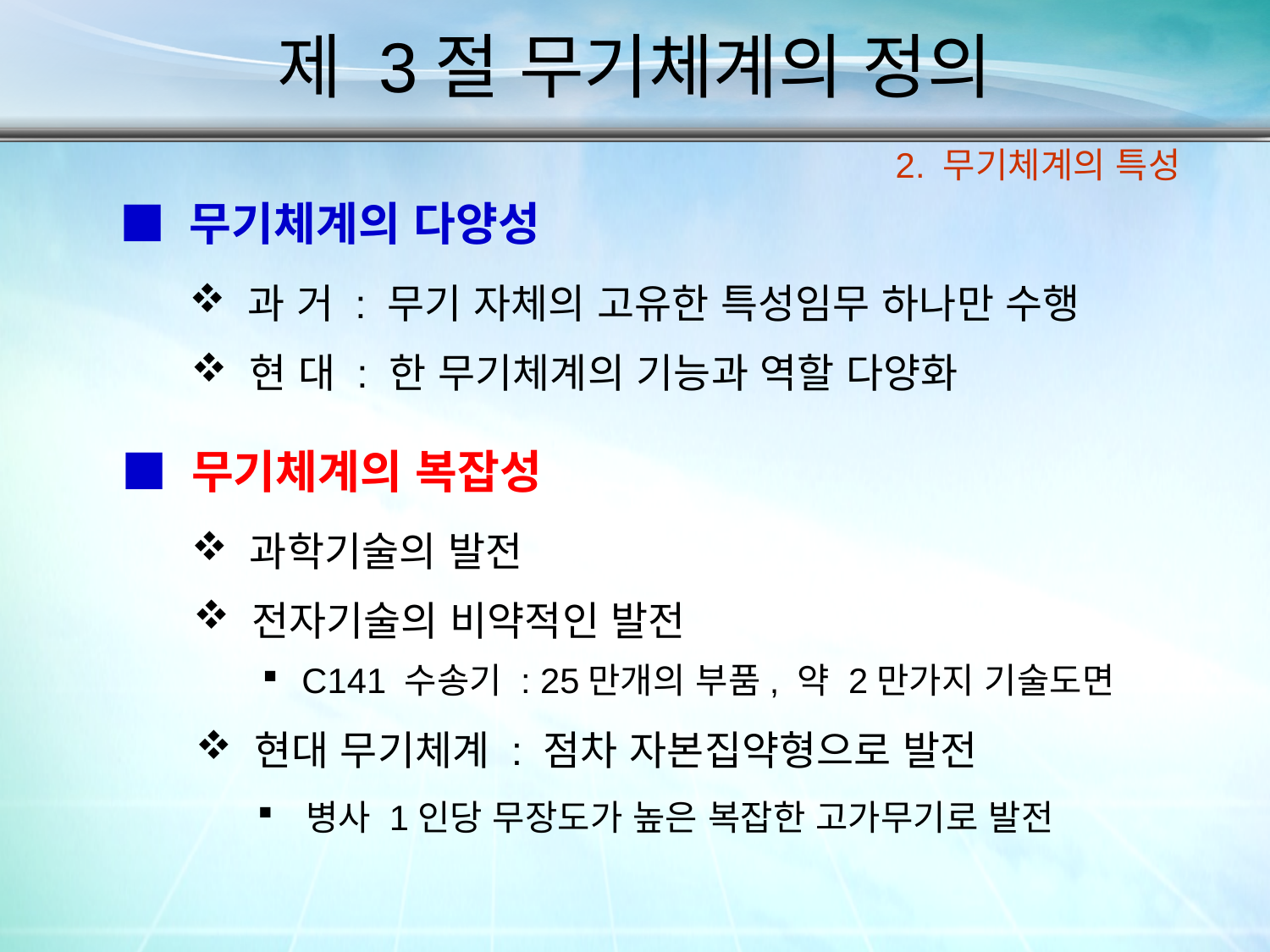

제 3절 무기체계의 정의
2. 무기체계의 특성
■ 무기체계의 다양성
 과 거 : 무기 자체의 고유한 특성임무 하나만 수행
 현 대 : 한 무기체계의 기능과 역할 다양화
■ 무기체계의 복잡성
 과학기술의 발전
 전자기술의 비약적인 발전
 C141 수송기 : 25만개의 부품, 약 2만가지 기술도면
 현대 무기체계 : 점차 자본집약형으로 발전
 병사 1인당 무장도가 높은 복잡한 고가무기로 발전